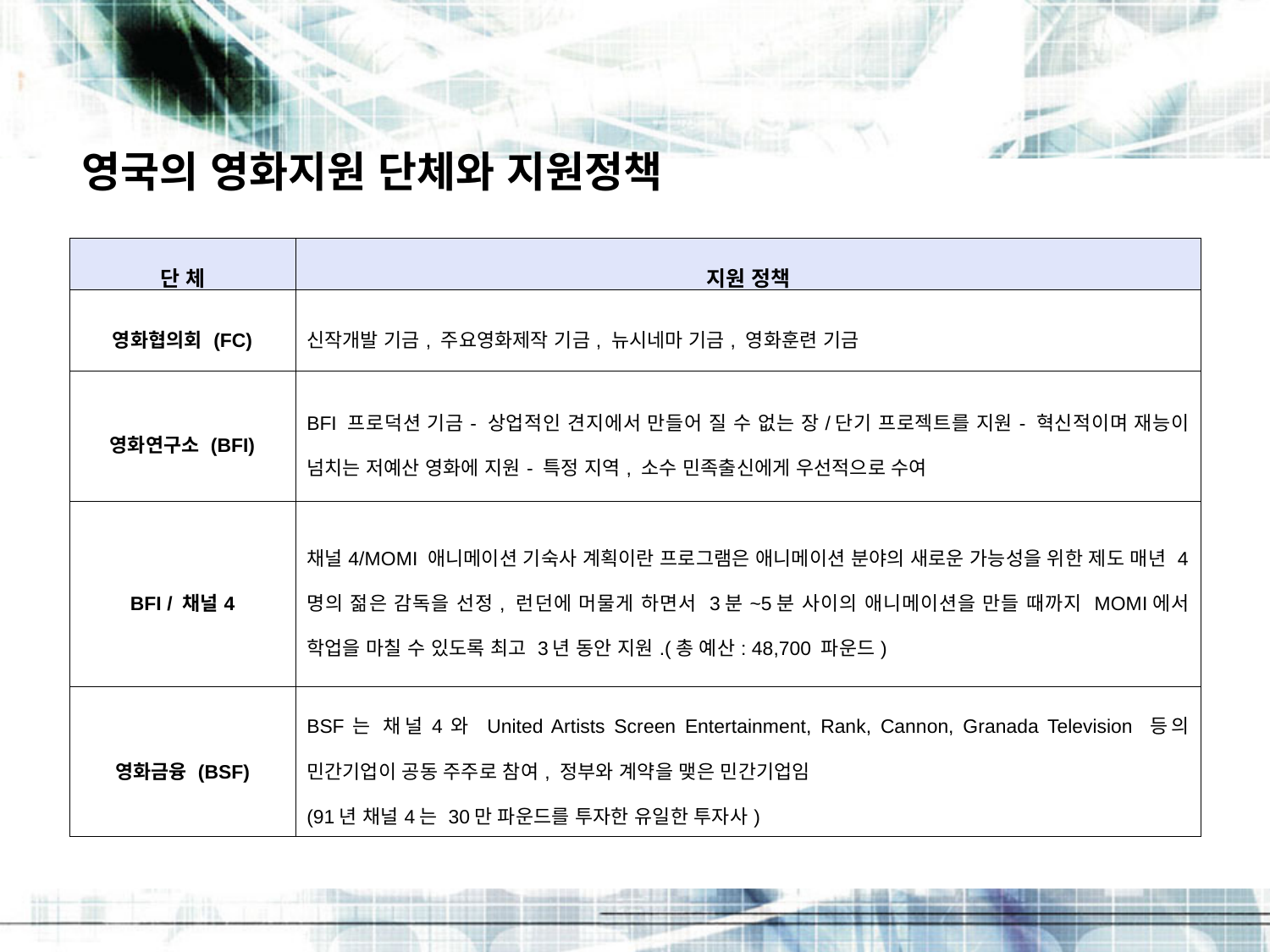

영국의 영화지원 단체와 지원정책
| 단 체 | 지원 정책 |
| --- | --- |
| 영화협의회 (FC) | 신작개발 기금, 주요영화제작 기금, 뉴시네마 기금, 영화훈련 기금 |
| 영화연구소 (BFI) | BFI 프로덕션 기금- 상업적인 견지에서 만들어 질 수 없는 장/단기 프로젝트를 지원- 혁신적이며 재능이 넘치는 저예산 영화에 지원- 특정 지역, 소수 민족출신에게 우선적으로 수여 |
| BFI / 채널4 | 채널4/MOMI 애니메이션 기숙사 계획이란 프로그램은 애니메이션 분야의 새로운 가능성을 위한 제도 매년 4명의 젊은 감독을 선정, 런던에 머물게 하면서 3분~5분 사이의 애니메이션을 만들 때까지 MOMI에서 학업을 마칠 수 있도록 최고 3년 동안 지원.(총 예산: 48,700 파운드) |
| 영화금융 (BSF) | BSF는 채널4와 United Artists Screen Entertainment, Rank, Cannon, Granada Television 등의 민간기업이 공동 주주로 참여, 정부와 계약을 맺은 민간기업임 (91년 채널4는 30만 파운드를 투자한 유일한 투자사) |